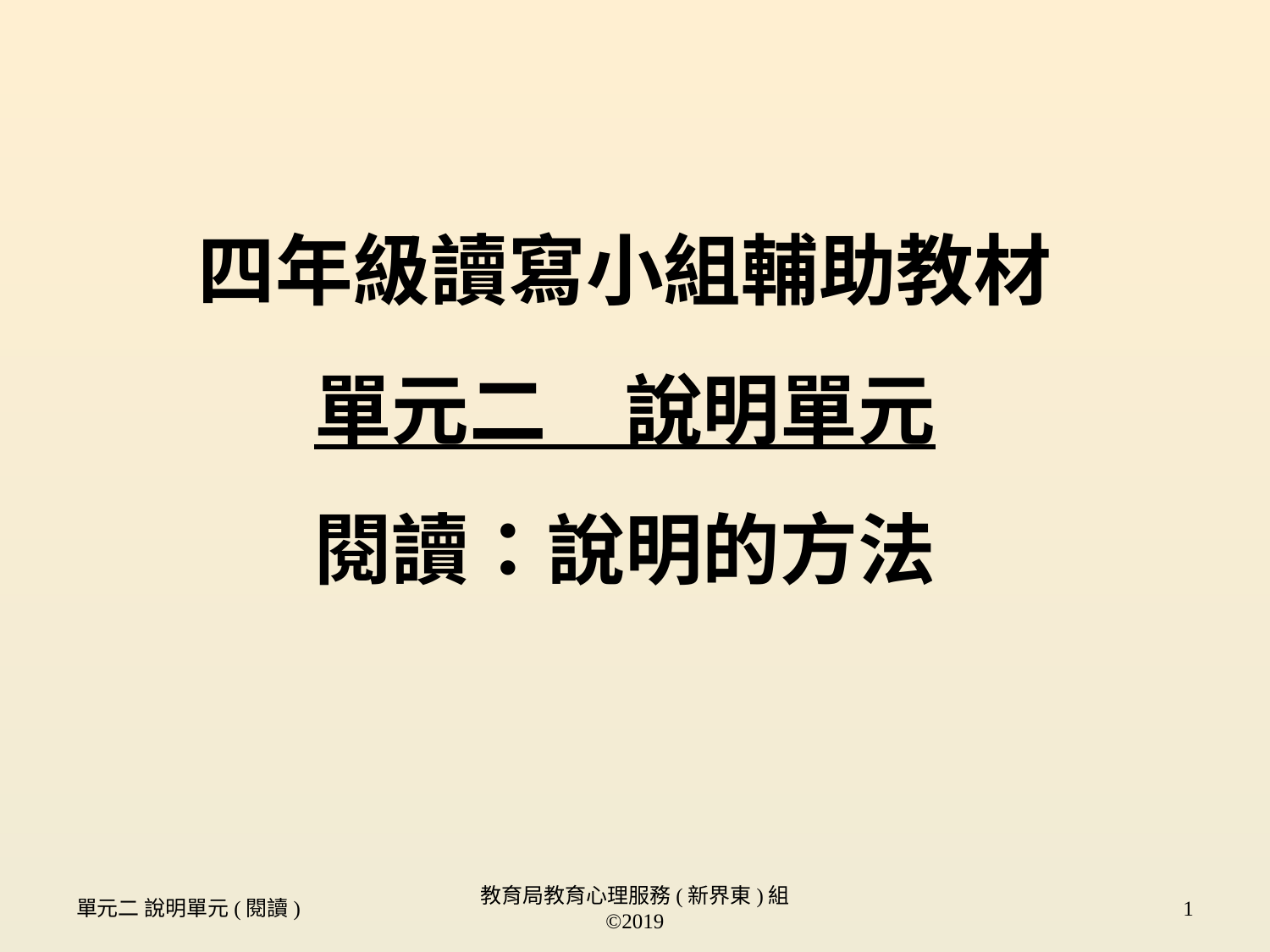

# 四年級讀寫小組輔助教材 單元二　說明單元 閱讀：說明的方法
單元二 說明單元(閱讀)
教育局教育心理服務(新界東)組 ©2019
1